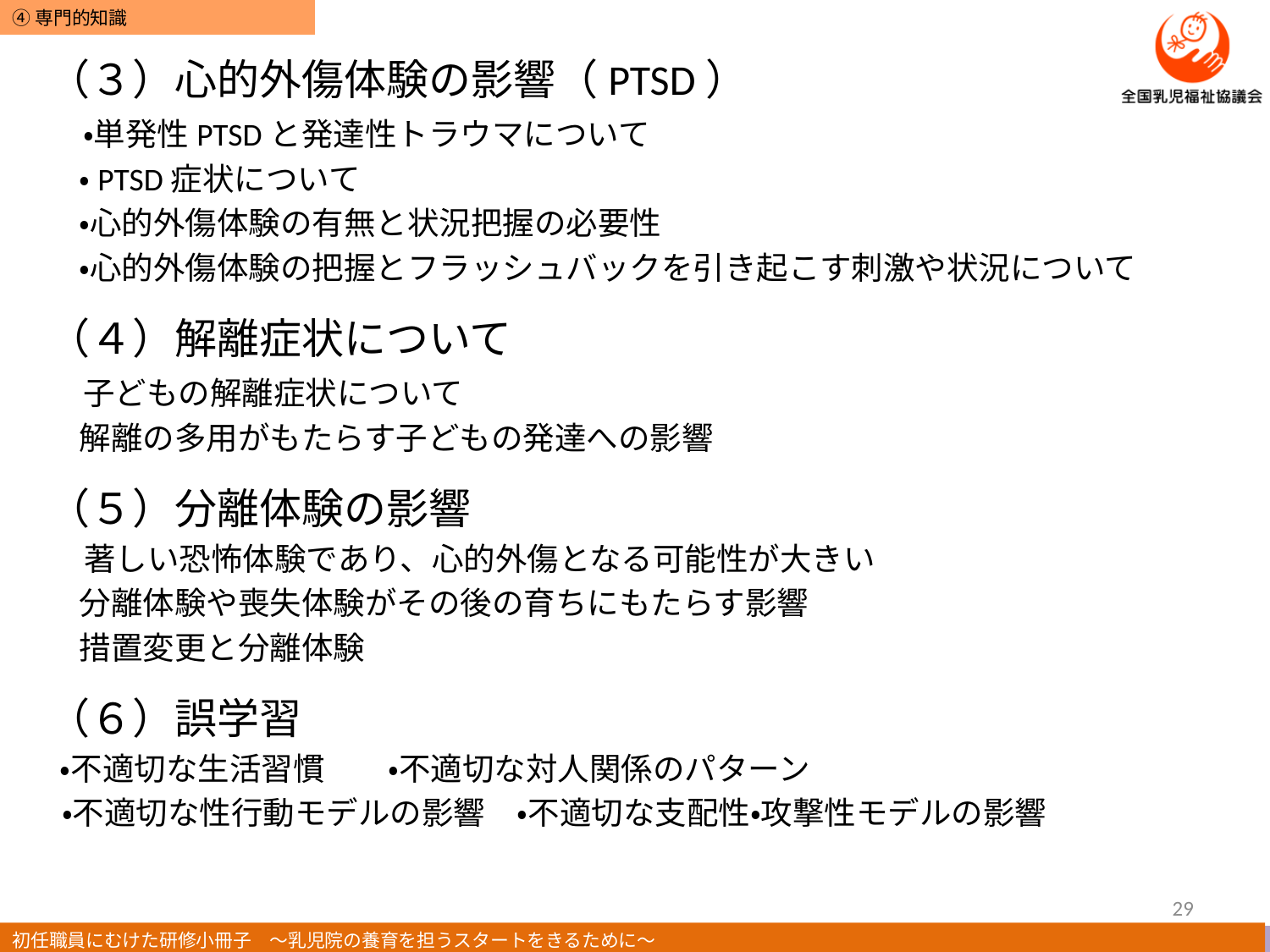

（３）心的外傷体験の影響（PTSD）
　・単発性PTSDと発達性トラウマについて
　・PTSD症状について
　・心的外傷体験の有無と状況把握の必要性
　・心的外傷体験の把握とフラッシュバックを引き起こす刺激や状況について

（４）解離症状について
　子どもの解離症状について
　解離の多用がもたらす子どもの発達への影響

（５）分離体験の影響
    著しい恐怖体験であり、心的外傷となる可能性が大きい
　分離体験や喪失体験がその後の育ちにもたらす影響
　措置変更と分離体験

（６）誤学習
　・不適切な生活習慣　　・不適切な対人関係のパターン
　・不適切な性行動モデルの影響　・不適切な支配性・攻撃性モデルの影響
29